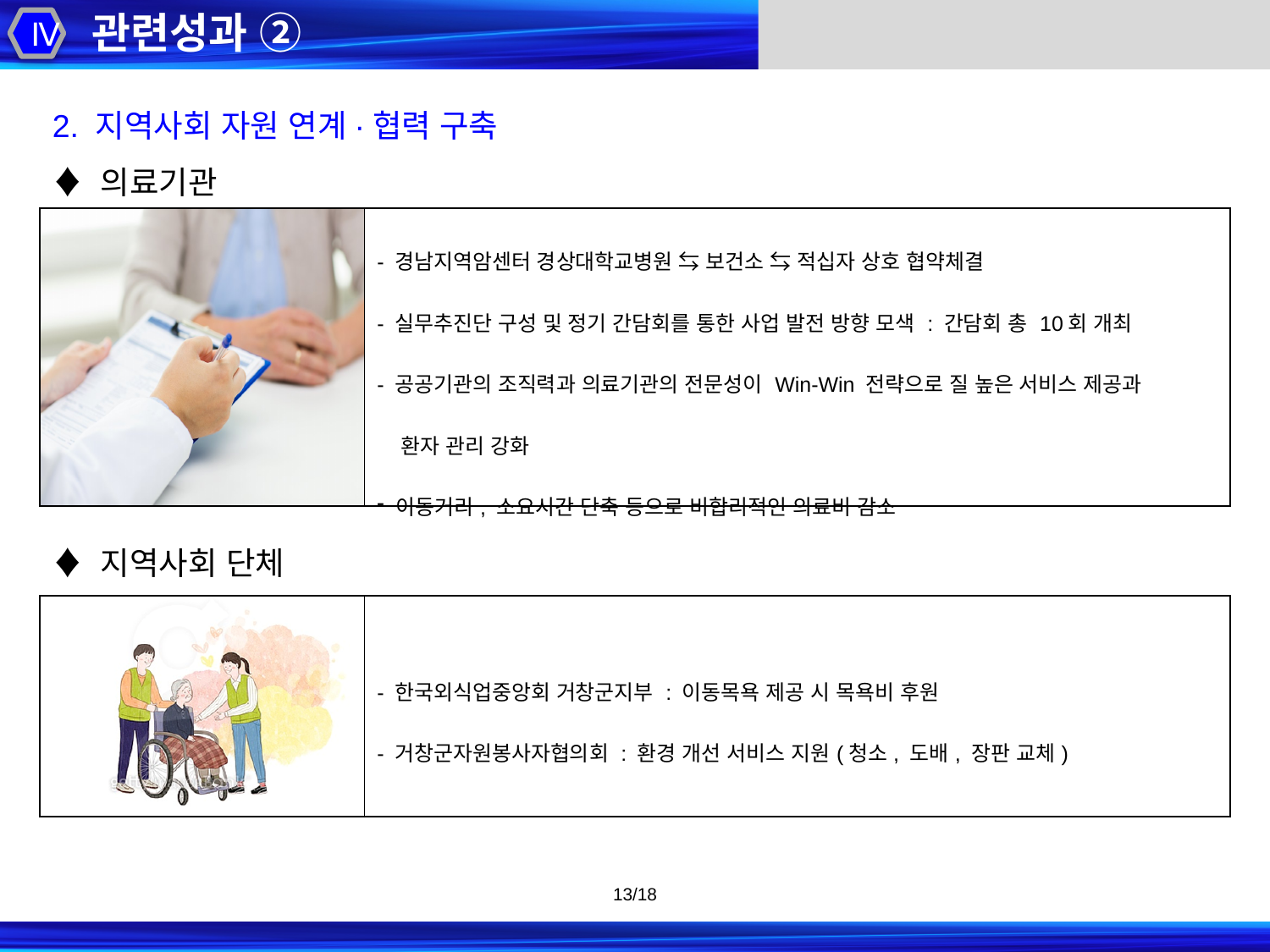

관련성과 ②

Ⅳ
2. 지역사회 자원 연계·협력 구축
♦ 의료기관

♦ 지역사회 단체
|  | - 경남지역암센터 경상대학교병원 ⇆ 보건소 ⇆ 적십자 상호 협약체결 - 실무추진단 구성 및 정기 간담회를 통한 사업 발전 방향 모색 : 간담회 총 10회 개최 - 공공기관의 조직력과 의료기관의 전문성이 Win-Win 전략으로 질 높은 서비스 제공과 환자 관리 강화 이동거리, 소요시간 단축 등으로 비합리적인 의료비 감소 |
| --- | --- |
|  | - 한국외식업중앙회 거창군지부 : 이동목욕 제공 시 목욕비 후원 - 거창군자원봉사자협의회 : 환경 개선 서비스 지원(청소, 도배, 장판 교체) |
| --- | --- |
13/18